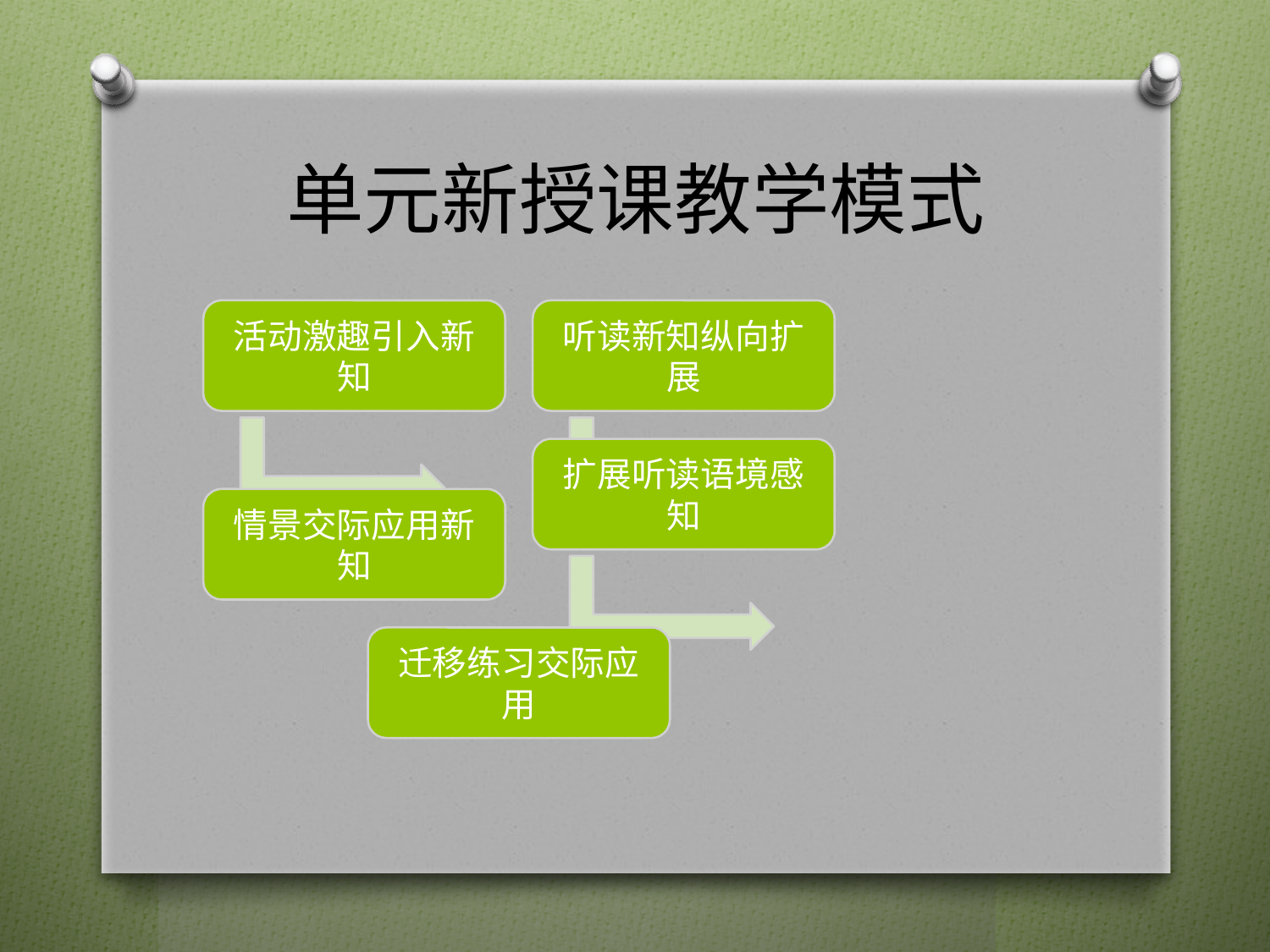

# 单元新授课教学模式
活动激趣引入新知
扩展听读语境感知
听读新知纵向扩展
情景交际应用新知
迁移练习交际应用